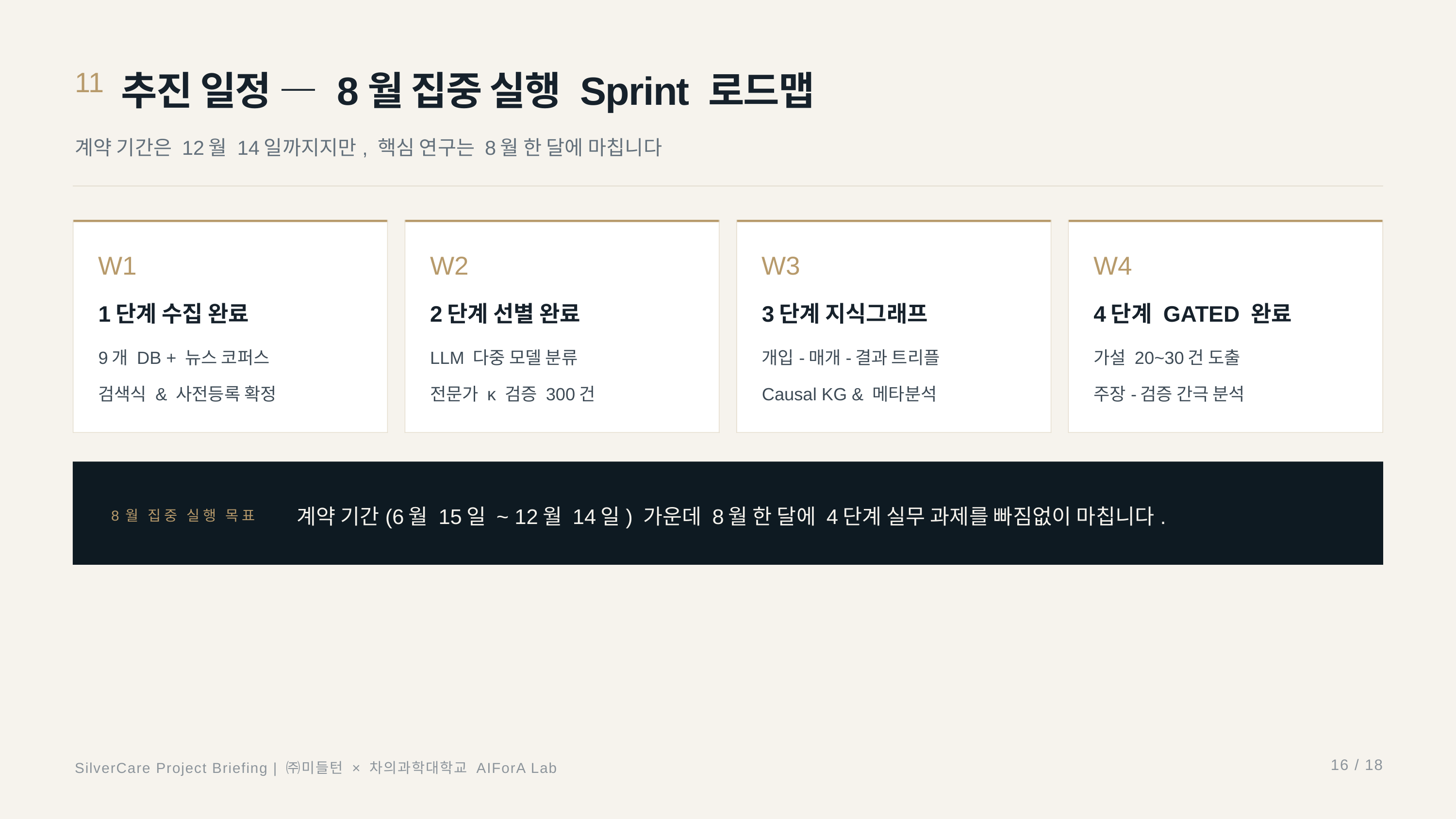

추진 일정 — 8월 집중 실행 Sprint 로드맵
11
계약 기간은 12월 14일까지지만, 핵심 연구는 8월 한 달에 마칩니다

W1
W2
W3
W4
1단계 수집 완료
2단계 선별 완료
3단계 지식그래프
4단계 GATED 완료
9개 DB + 뉴스 코퍼스
LLM 다중 모델 분류
개입-매개-결과 트리플
가설 20~30건 도출
검색식 & 사전등록 확정
전문가 κ 검증 300건
Causal KG & 메타분석
주장-검증 간극 분석

계약 기간(6월 15일 ~ 12월 14일) 가운데 8월 한 달에 4단계 실무 과제를 빠짐없이 마칩니다.
8월 집중 실행 목표
SilverCare Project Briefing | ㈜미들턴 × 차의과학대학교 AIForA Lab
16 / 18